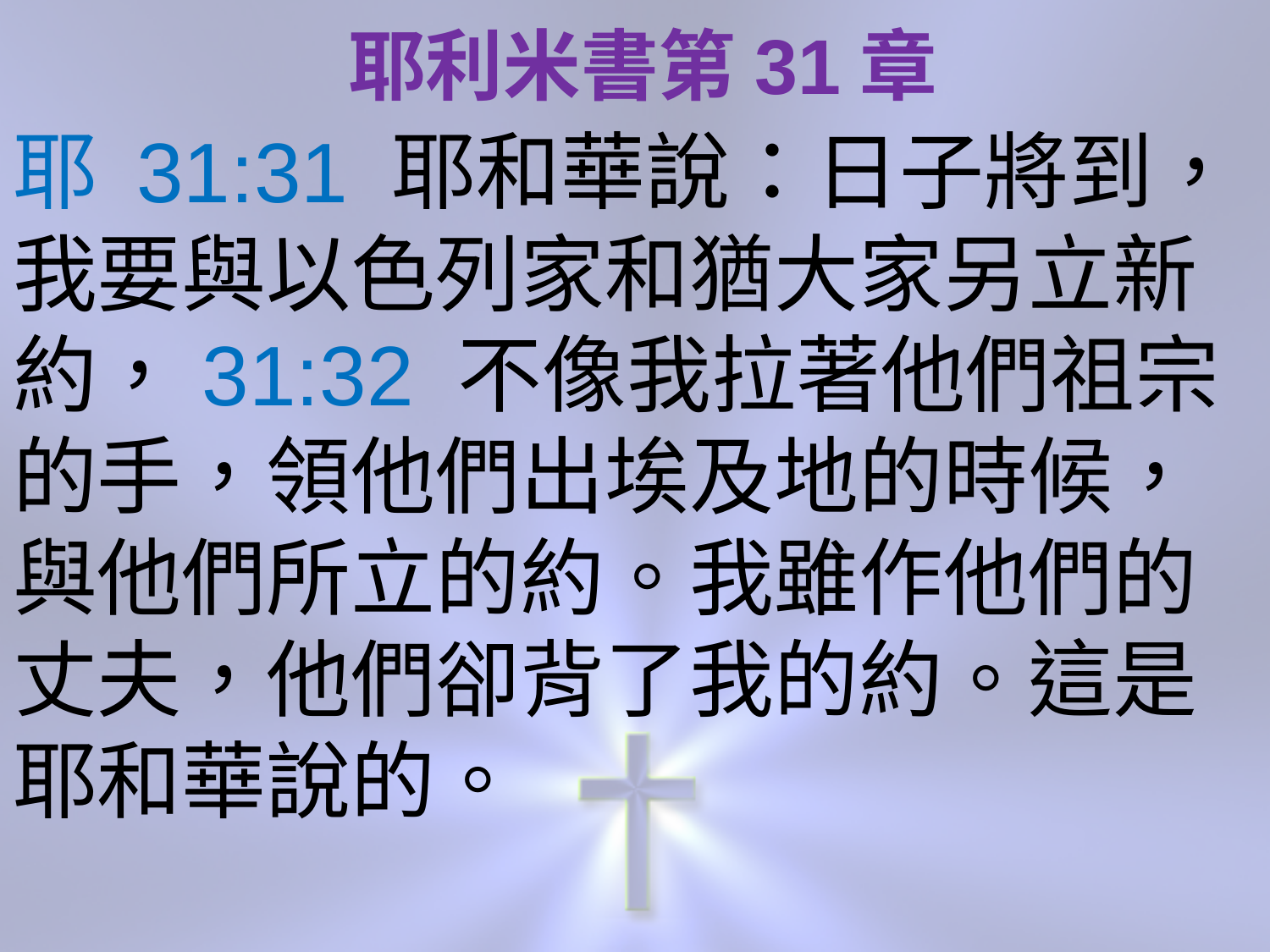

耶利米書第31章
耶 31:31 耶和華說：日子將到，我要與以色列家和猶大家另立新約，31:32 不像我拉著他們祖宗的手，領他們出埃及地的時候，與他們所立的約。我雖作他們的丈夫，他們卻背了我的約。這是耶和華說的。